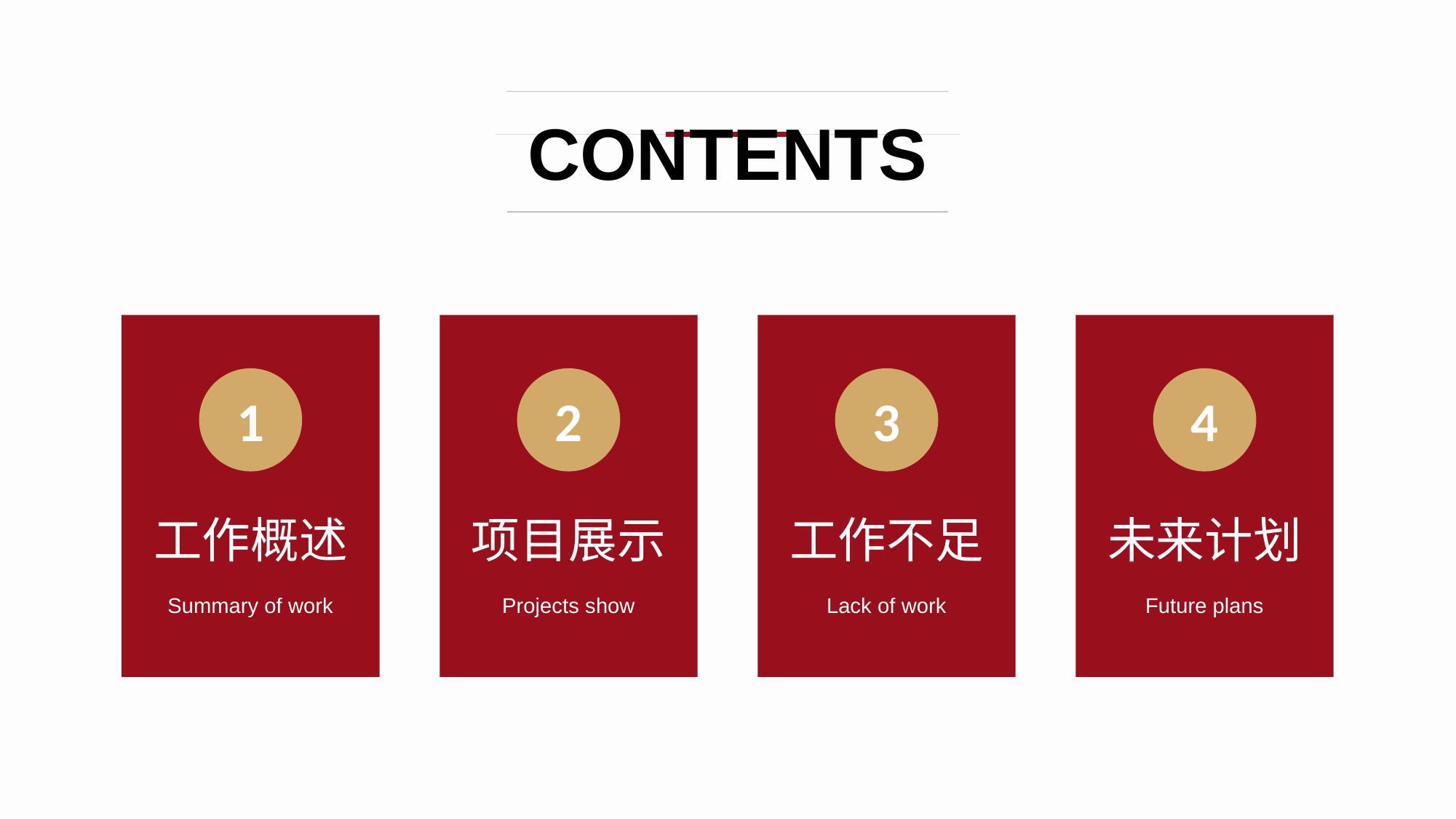

CONTENTS

1
2
3
4
工作概述
项目展示
工作不足
未来计划
Summary of work
Projects show
Lack of work
Future plans